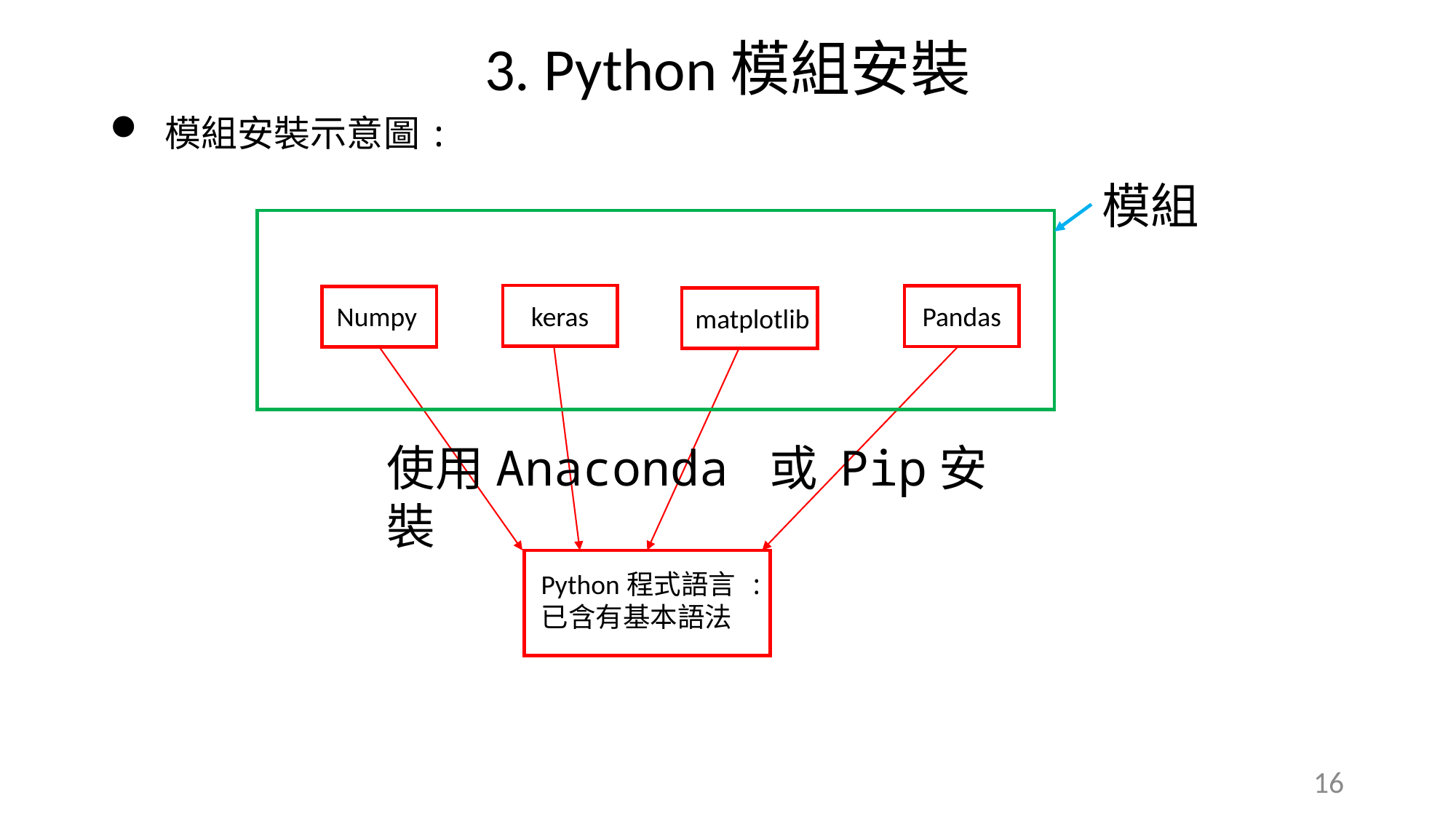

3. Python模組安裝
模組安裝示意圖:
模組

Numpy
keras
Pandas
matplotlib
使用Anaconda 或 Pip安裝

Python程式語言 :
已含有基本語法
16